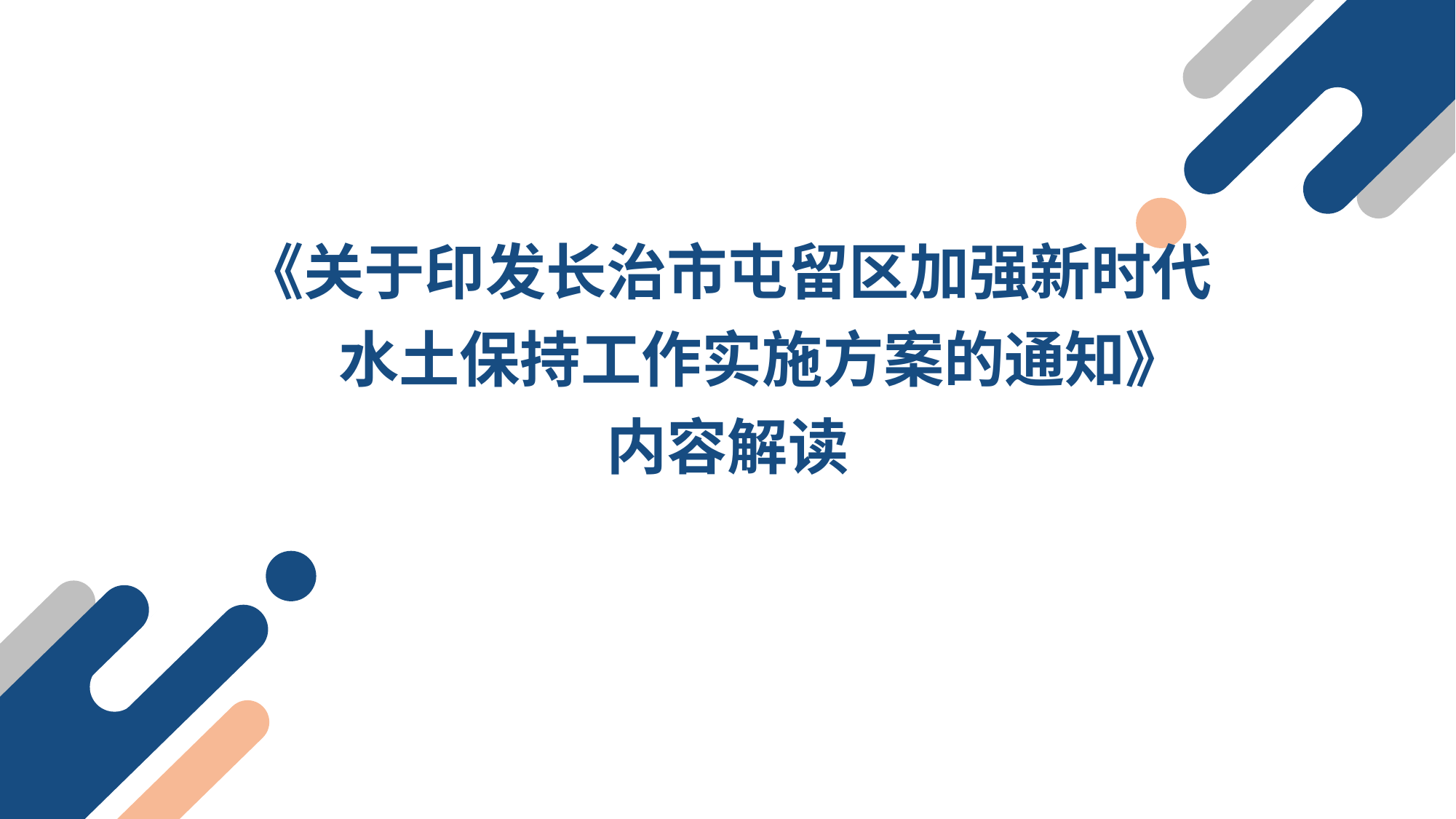

《关于印发长治市屯留区加强新时代
    水土保持工作实施方案的通知》
内容解读